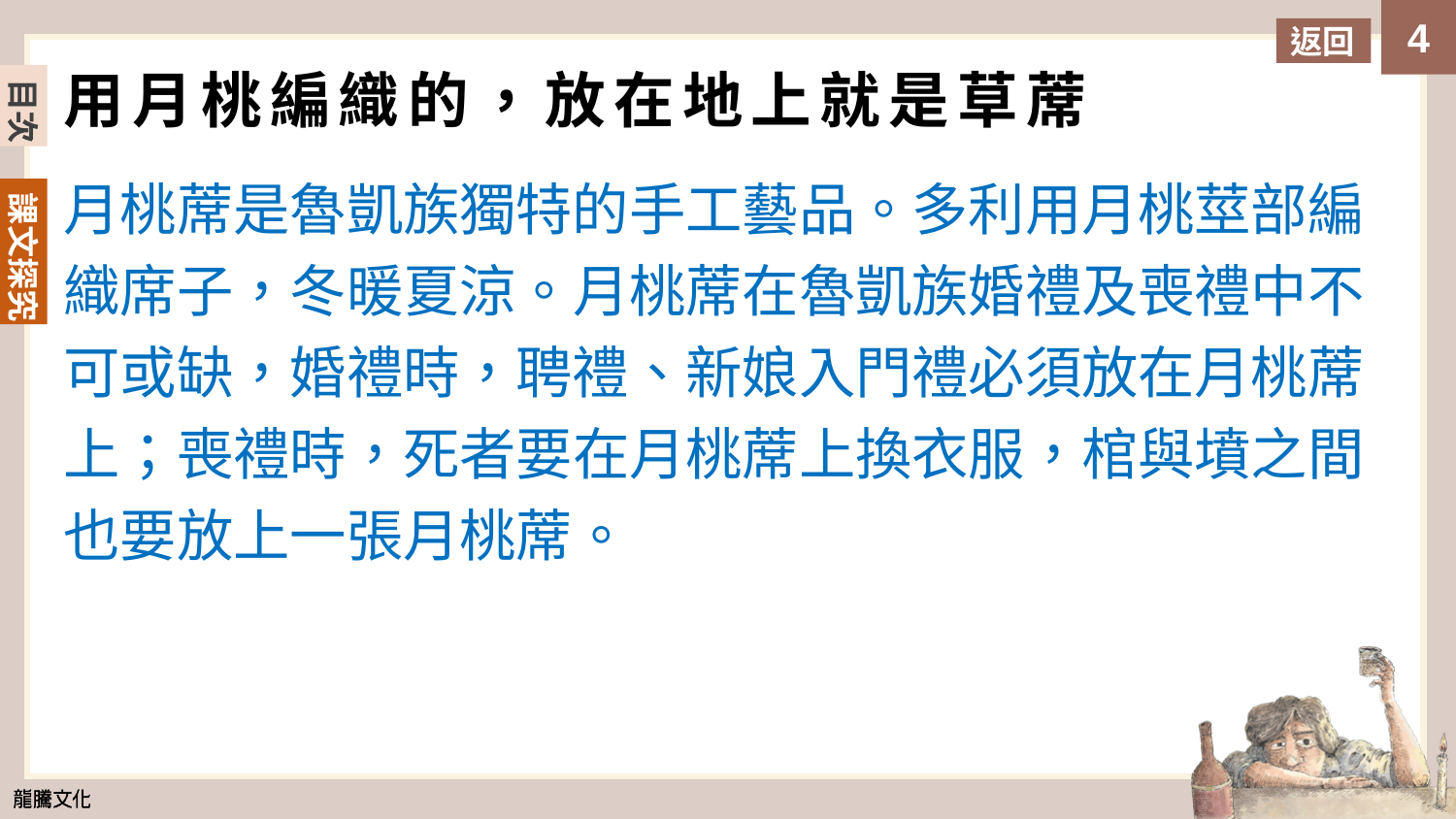

返回
用月桃編織的，放在地上就是草蓆
月桃蓆是魯凱族獨特的手工藝品。多利用月桃莖部編織席子，冬暖夏涼。月桃蓆在魯凱族婚禮及喪禮中不可或缺，婚禮時，聘禮、新娘入門禮必須放在月桃蓆上；喪禮時，死者要在月桃蓆上換衣服，棺與墳之間也要放上一張月桃蓆。